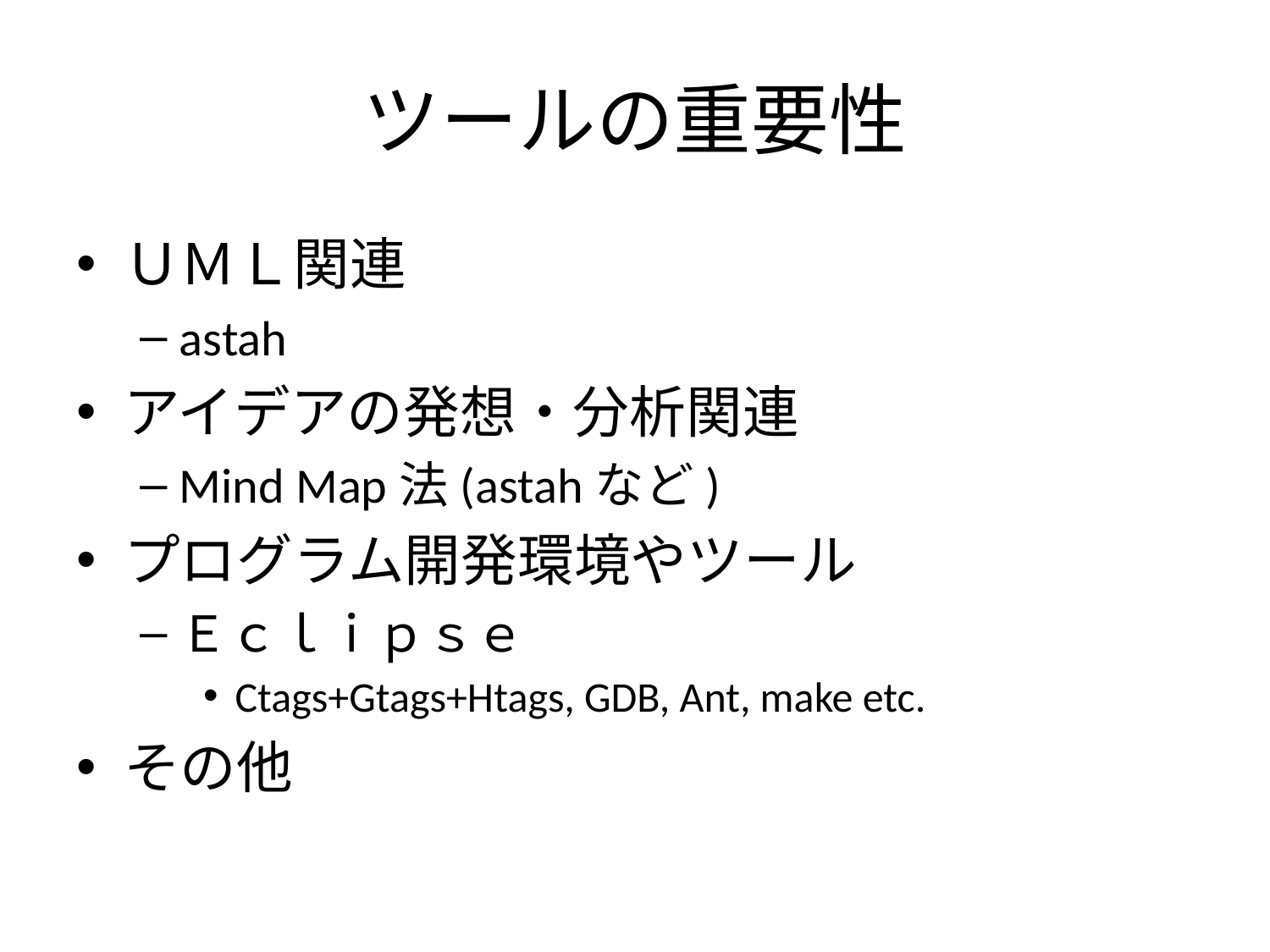

# ツールの重要性
ＵＭＬ関連
astah
アイデアの発想・分析関連
Mind Map法(astahなど)
プログラム開発環境やツール
Ｅｃｌｉｐｓｅ
Ctags+Gtags+Htags, GDB, Ant, make etc.
その他